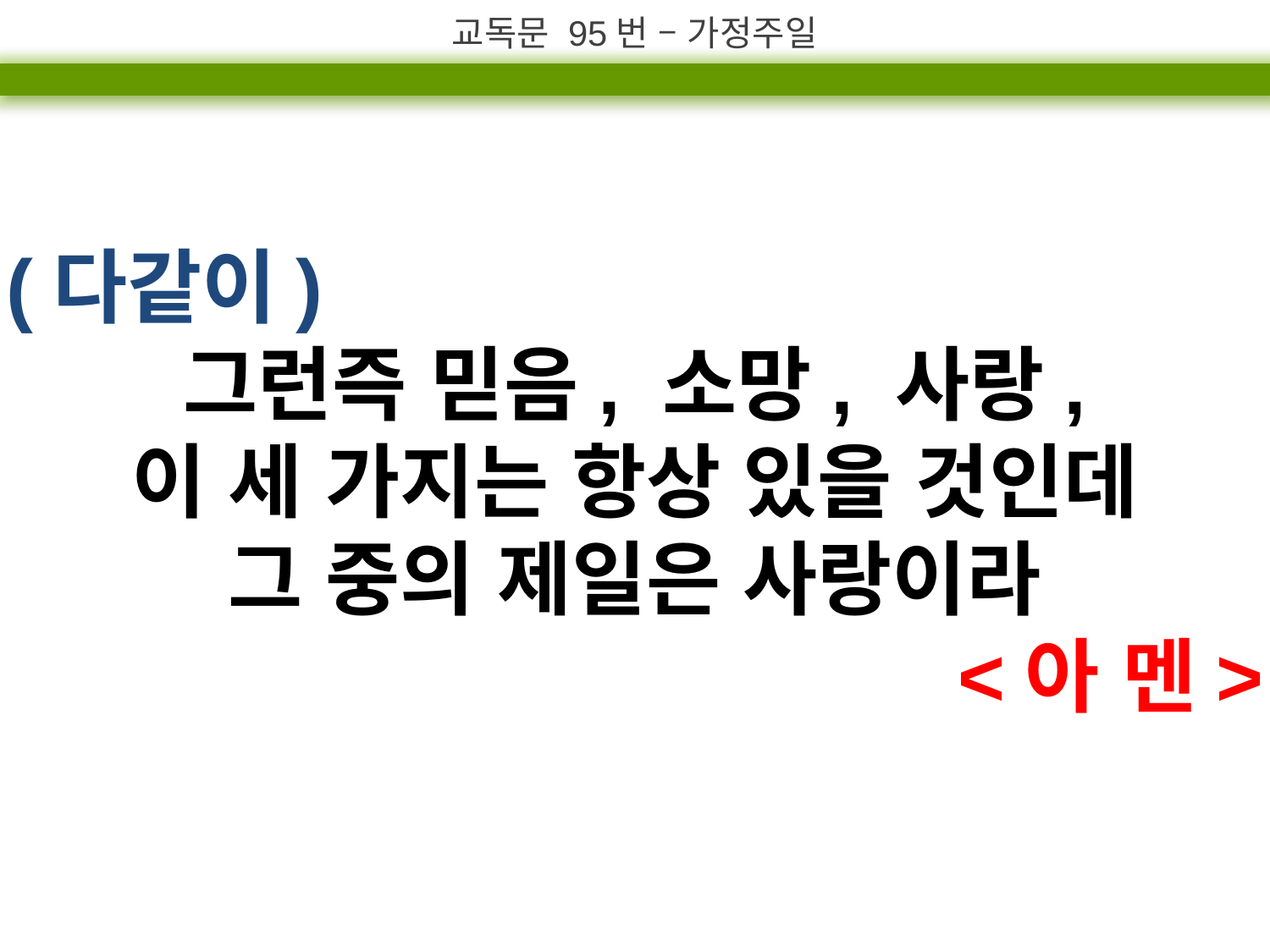

교독문 95번 – 가정주일

(다같이)
그런즉 믿음, 소망, 사랑,
이 세 가지는 항상 있을 것인데
그 중의 제일은 사랑이라
<아 멘>